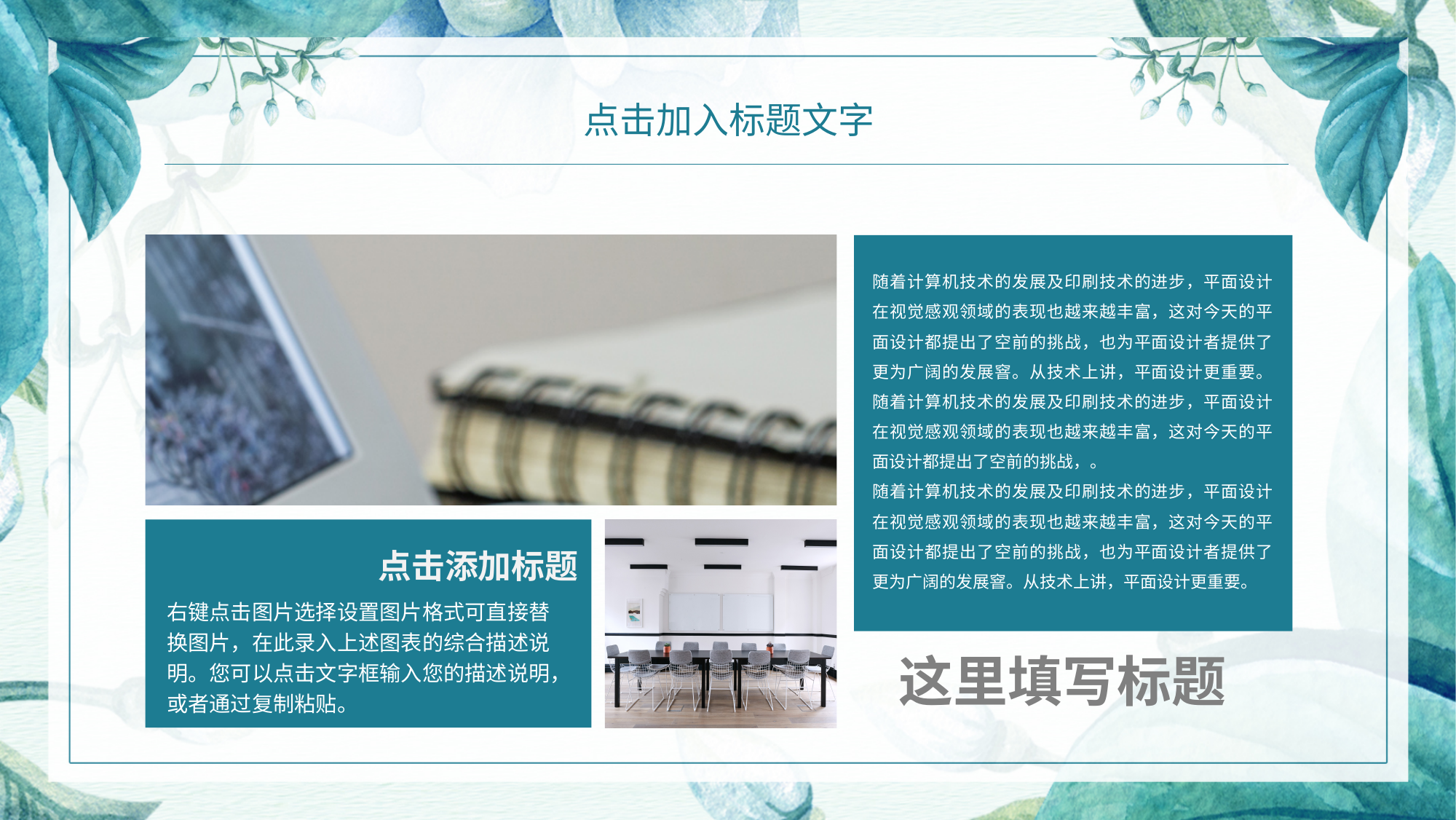

点击加入标题文字

点击添加标题
右键点击图片选择设置图片格式可直接替换图片，在此录入上述图表的综合描述说明。您可以点击文字框输入您的描述说明，或者通过复制粘贴。

随着计算机技术的发展及印刷技术的进步，平面设计在视觉感观领域的表现也越来越丰富，这对今天的平面设计都提出了空前的挑战，也为平面设计者提供了更为广阔的发展窨。从技术上讲，平面设计更重要。随着计算机技术的发展及印刷技术的进步，平面设计在视觉感观领域的表现也越来越丰富，这对今天的平面设计都提出了空前的挑战，。
随着计算机技术的发展及印刷技术的进步，平面设计在视觉感观领域的表现也越来越丰富，这对今天的平面设计都提出了空前的挑战，也为平面设计者提供了更为广阔的发展窨。从技术上讲，平面设计更重要。

这里填写标题